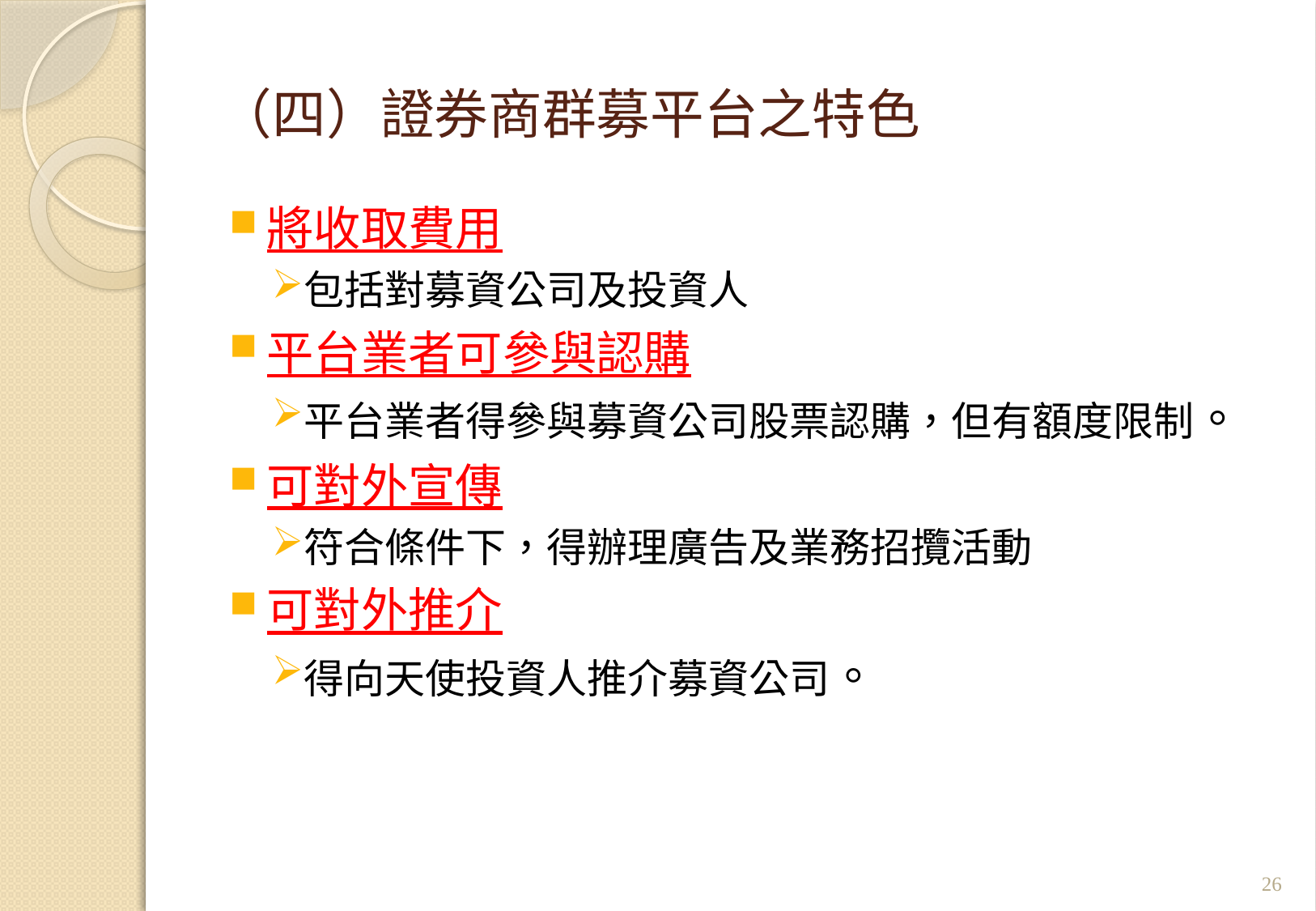

# （四）證券商群募平台之特色
將收取費用
包括對募資公司及投資人
平台業者可參與認購
平台業者得參與募資公司股票認購，但有額度限制。
可對外宣傳
符合條件下，得辦理廣告及業務招攬活動
可對外推介
得向天使投資人推介募資公司。
26